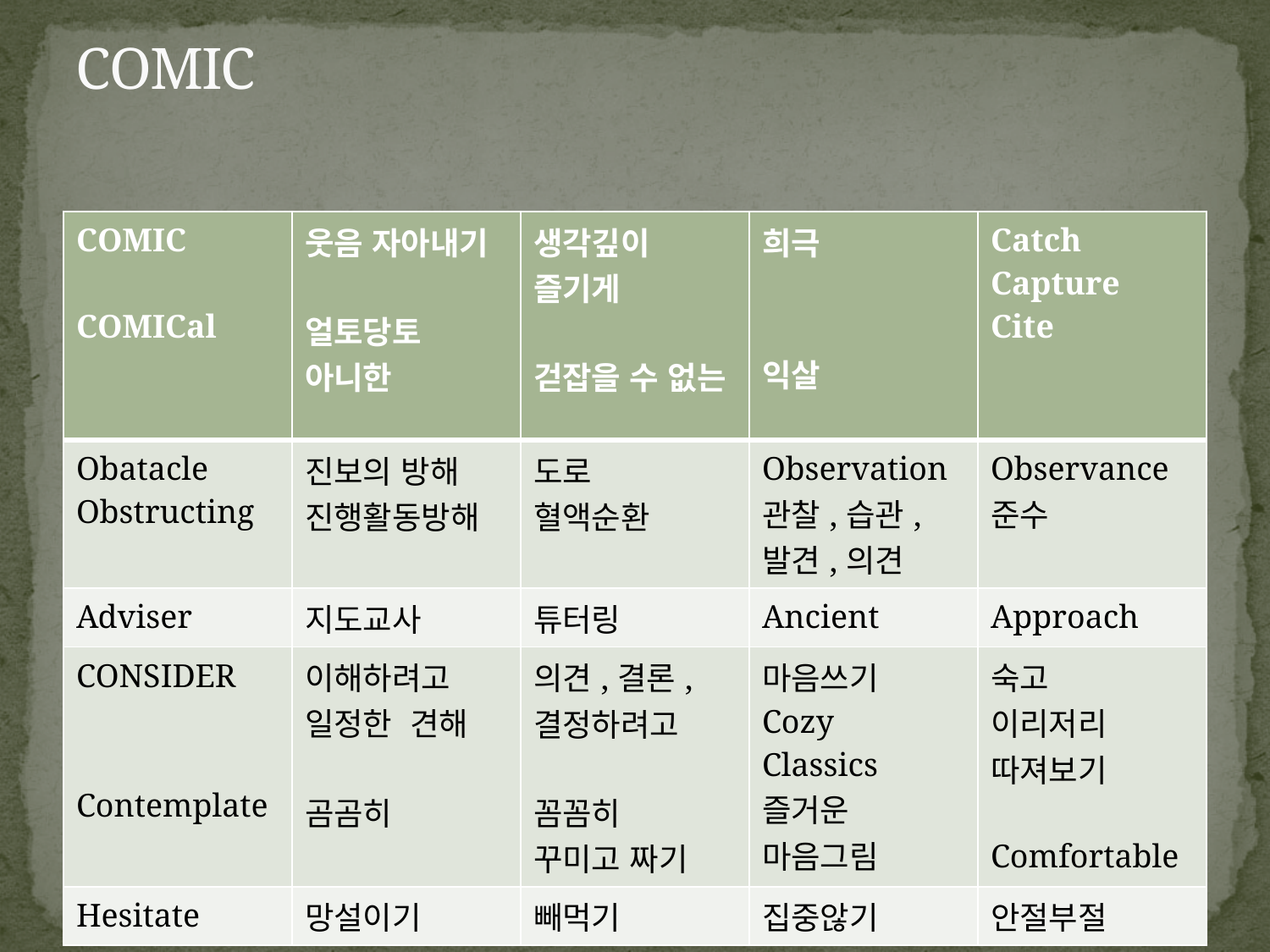

# COMIC
| COMIC COMICal | 웃음 자아내기 얼토당토 아니한 | 생각깊이 즐기게 걷잡을 수 없는 | 희극 익살 | Catch Capture Cite |
| --- | --- | --- | --- | --- |
| Obatacle Obstructing | 진보의 방해 진행활동방해 | 도로 혈액순환 | Observation 관찰,습관, 발견,의견 | Observance 준수 |
| Adviser | 지도교사 | 튜터링 | Ancient | Approach |
| CONSIDER Contemplate | 이해하려고 일정한 견해 곰곰히 | 의견,결론, 결정하려고 꼼꼼히 꾸미고 짜기 | 마음쓰기 Cozy Classics 즐거운 마음그림 | 숙고 이리저리 따져보기 Comfortable |
| Hesitate | 망설이기 | 빼먹기 | 집중않기 | 안절부절 |